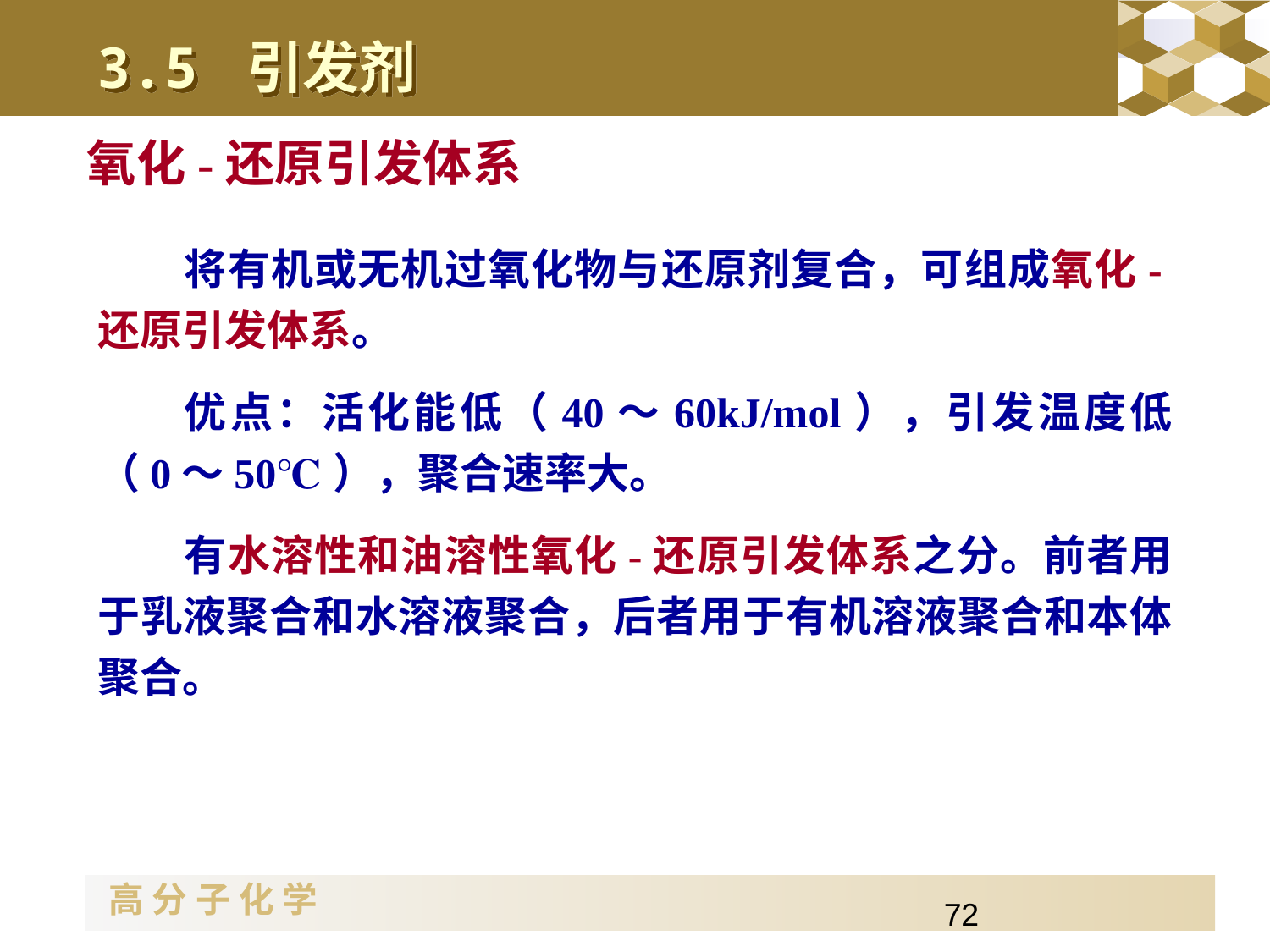

3.5 引发剂
氧化-还原引发体系
将有机或无机过氧化物与还原剂复合，可组成氧化-还原引发体系。
优点：活化能低（40～60kJ/mol），引发温度低（0～50℃），聚合速率大。
有水溶性和油溶性氧化-还原引发体系之分。前者用于乳液聚合和水溶液聚合，后者用于有机溶液聚合和本体聚合。